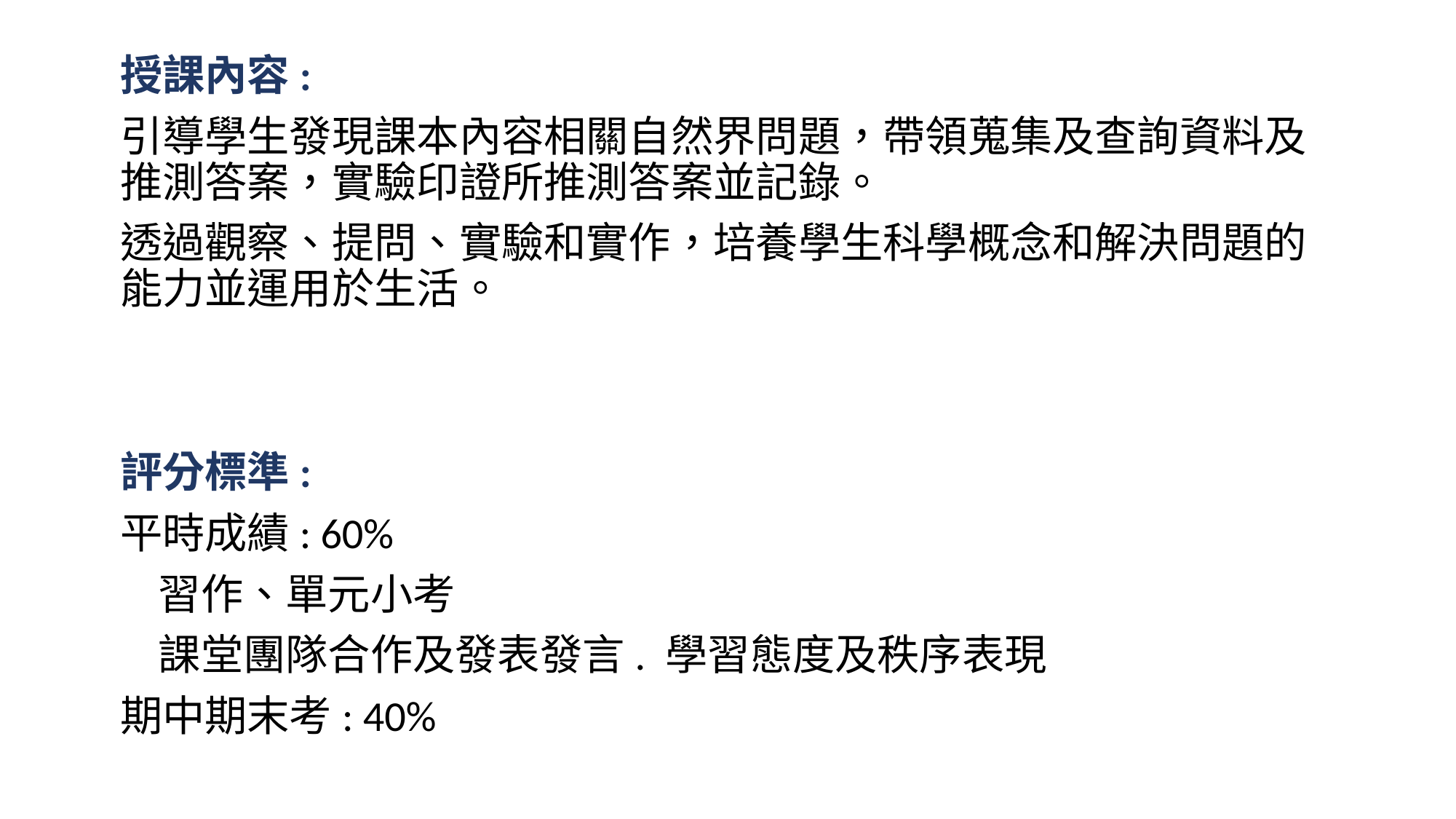

授課內容:
引導學生發現課本內容相關自然界問題，帶領蒐集及查詢資料及推測答案，實驗印證所推測答案並記錄。
透過觀察、提問、實驗和實作，培養學生科學概念和解決問題的能力並運用於生活。

評分標準:
平時成績: 60%
   習作、單元小考
   課堂團隊合作及發表發言. 學習態度及秩序表現
期中期末考: 40%